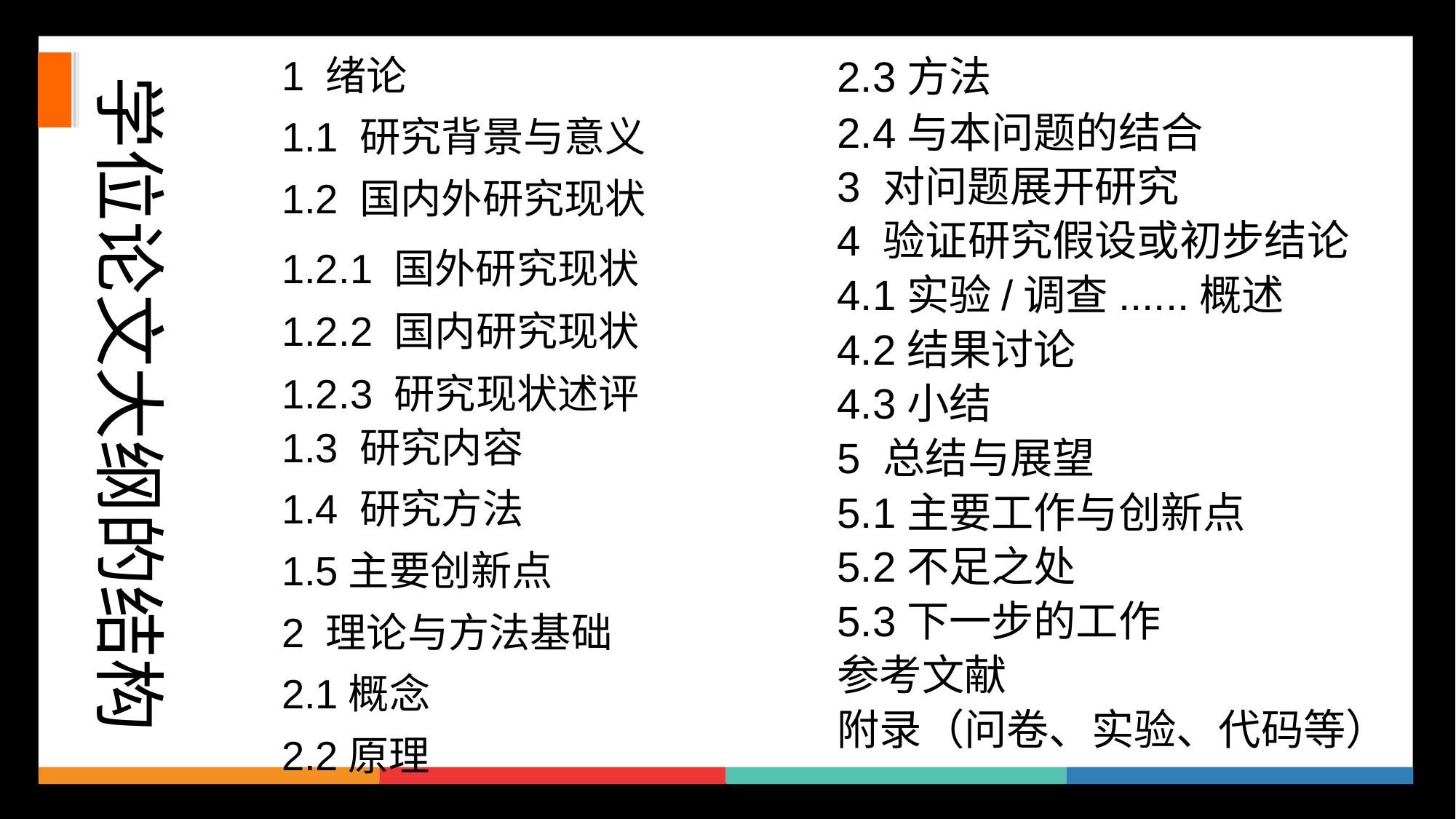

1 绪论
1.1 研究背景与意义
1.2 国内外研究现状
1.2.1 国外研究现状
1.2.2 国内研究现状
1.2.3 研究现状述评
1.3 研究内容
1.4 研究方法
1.5主要创新点
2 理论与方法基础
2.1概念
2.2原理
2.3方法
2.4与本问题的结合
3 对问题展开研究
4 验证研究假设或初步结论
4.1实验/调查......概述
4.2结果讨论
4.3小结
5 总结与展望
5.1主要工作与创新点
5.2不足之处
5.3下一步的工作
参考文献
附录（问卷、实验、代码等）

学位论文大纲的结构